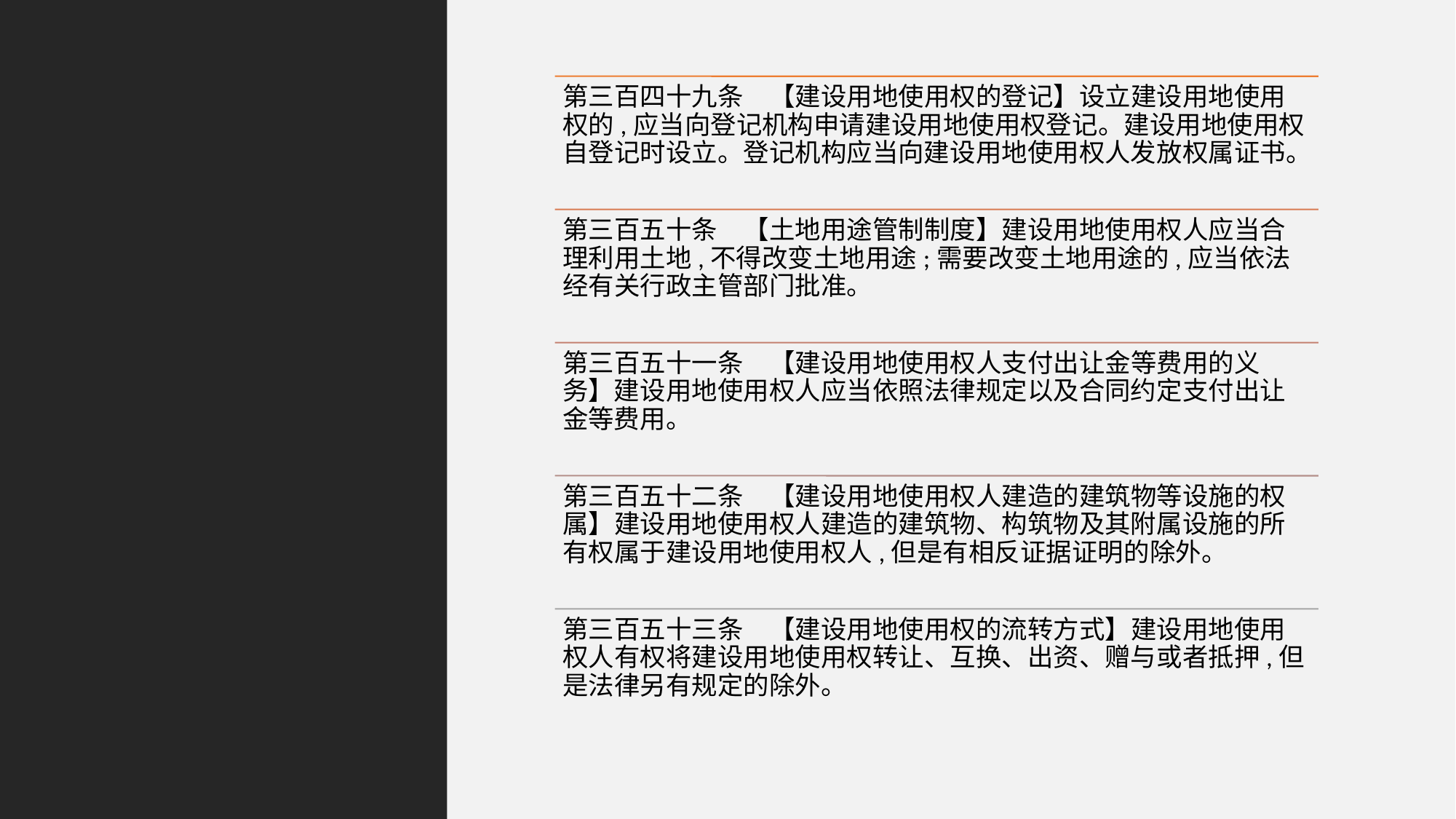

第三百四十九条　【建设用地使用权的登记】设立建设用地使用权的,应当向登记机构申请建设用地使用权登记。建设用地使用权自登记时设立。登记机构应当向建设用地使用权人发放权属证书。
第三百五十条　【土地用途管制制度】建设用地使用权人应当合理利用土地,不得改变土地用途;需要改变土地用途的,应当依法经有关行政主管部门批准。
第三百五十一条　【建设用地使用权人支付出让金等费用的义务】建设用地使用权人应当依照法律规定以及合同约定支付出让金等费用。
第三百五十二条　【建设用地使用权人建造的建筑物等设施的权属】建设用地使用权人建造的建筑物、构筑物及其附属设施的所有权属于建设用地使用权人,但是有相反证据证明的除外。
第三百五十三条　【建设用地使用权的流转方式】建设用地使用权人有权将建设用地使用权转让、互换、出资、赠与或者抵押,但是法律另有规定的除外。